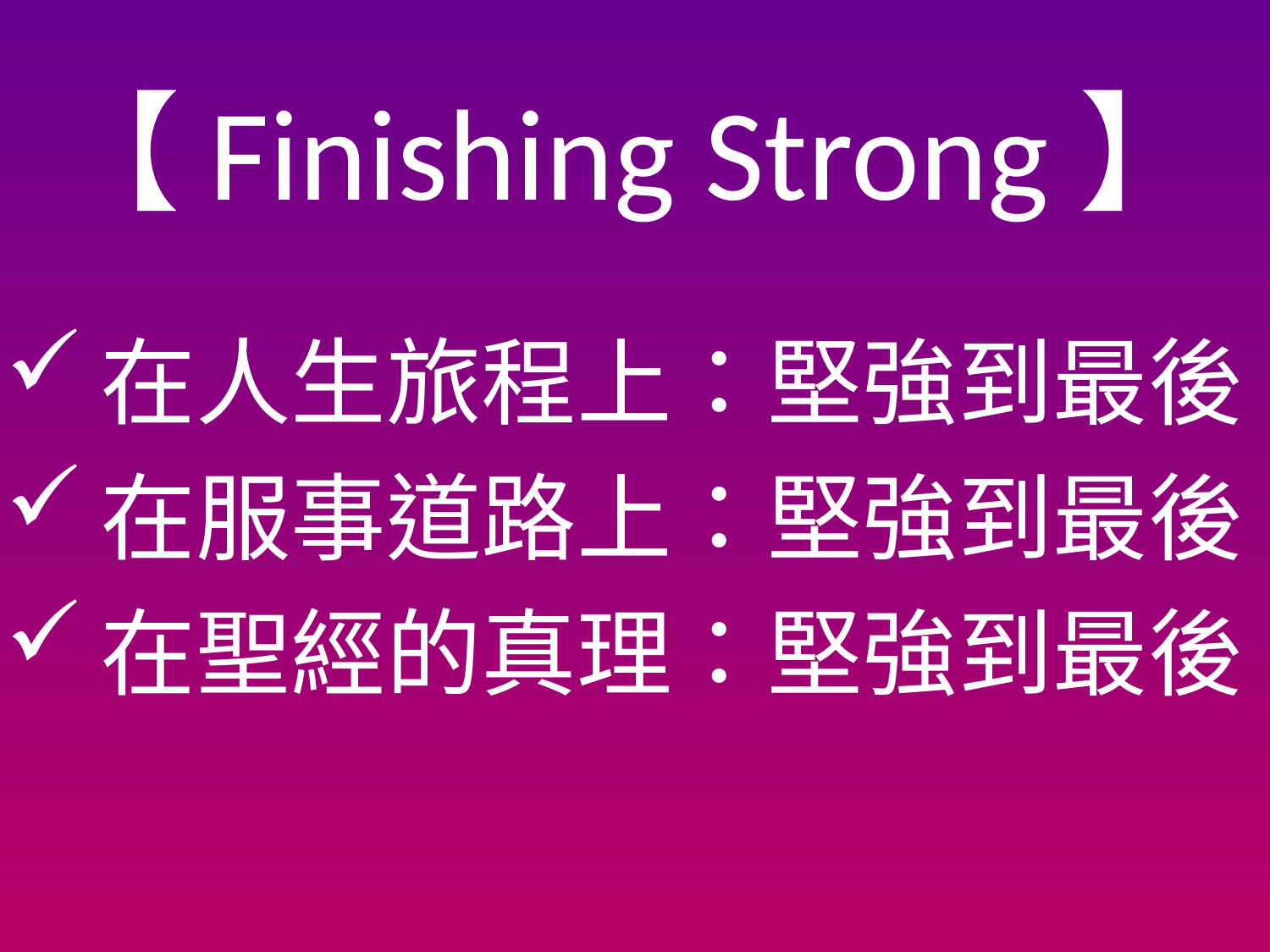

# 【Finishing Strong】
在人生旅程上：堅強到最後
在服事道路上：堅強到最後
在聖經的真理：堅強到最後